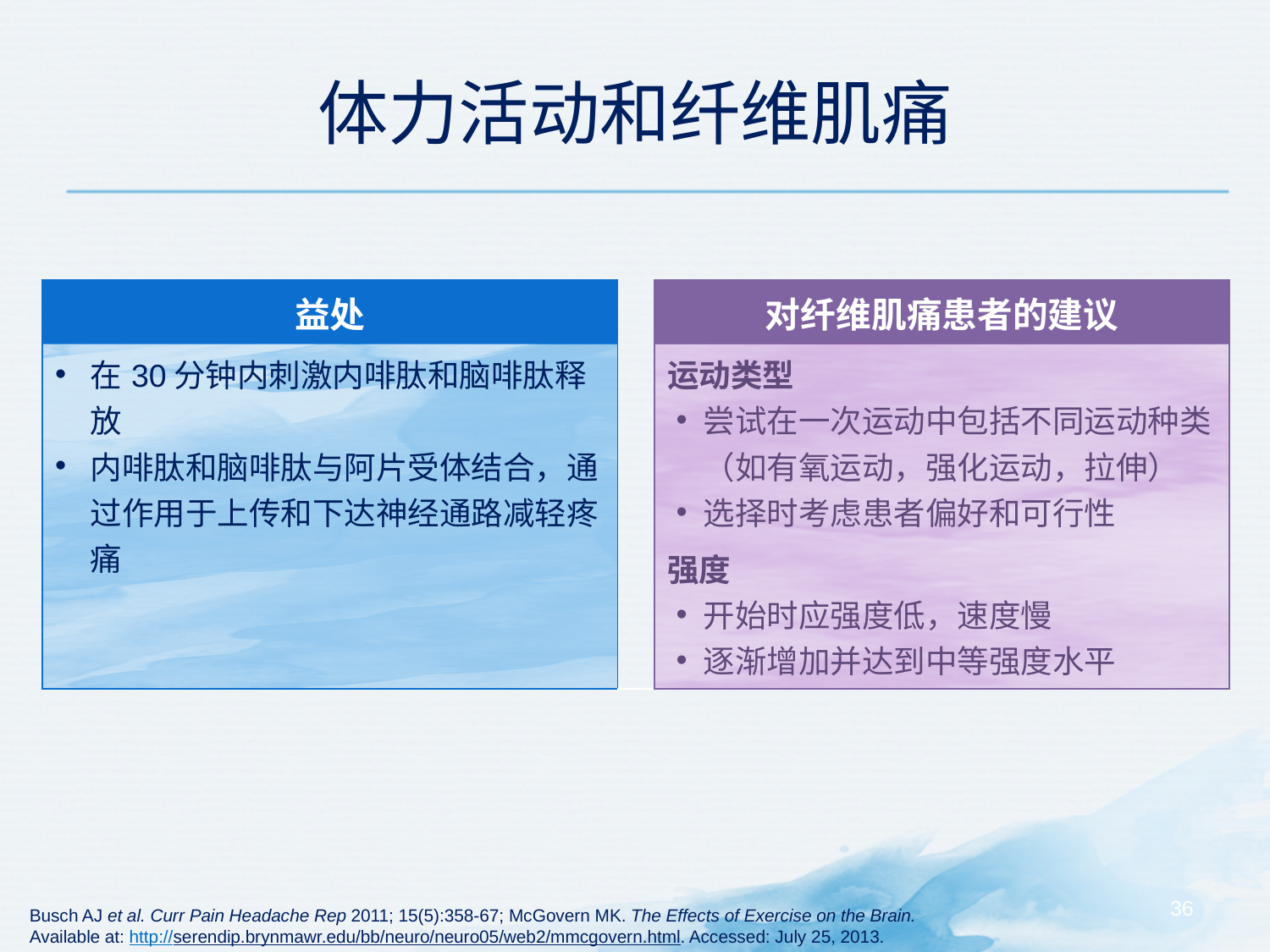

# 体力活动和纤维肌痛
| 益处 |  | 对纤维肌痛患者的建议 |
| --- | --- | --- |
| 在30分钟内刺激内啡肽和脑啡肽释放 内啡肽和脑啡肽与阿片受体结合，通过作用于上传和下达神经通路减轻疼痛 |  | 运动类型 尝试在一次运动中包括不同运动种类 （如有氧运动，强化运动，拉伸） 选择时考虑患者偏好和可行性 强度 开始时应强度低，速度慢 逐渐增加并达到中等强度水平 |
36
Busch AJ et al. Curr Pain Headache Rep 2011; 15(5):358-67; McGovern MK. The Effects of Exercise on the Brain.
Available at: http://serendip.brynmawr.edu/bb/neuro/neuro05/web2/mmcgovern.html. Accessed: July 25, 2013.